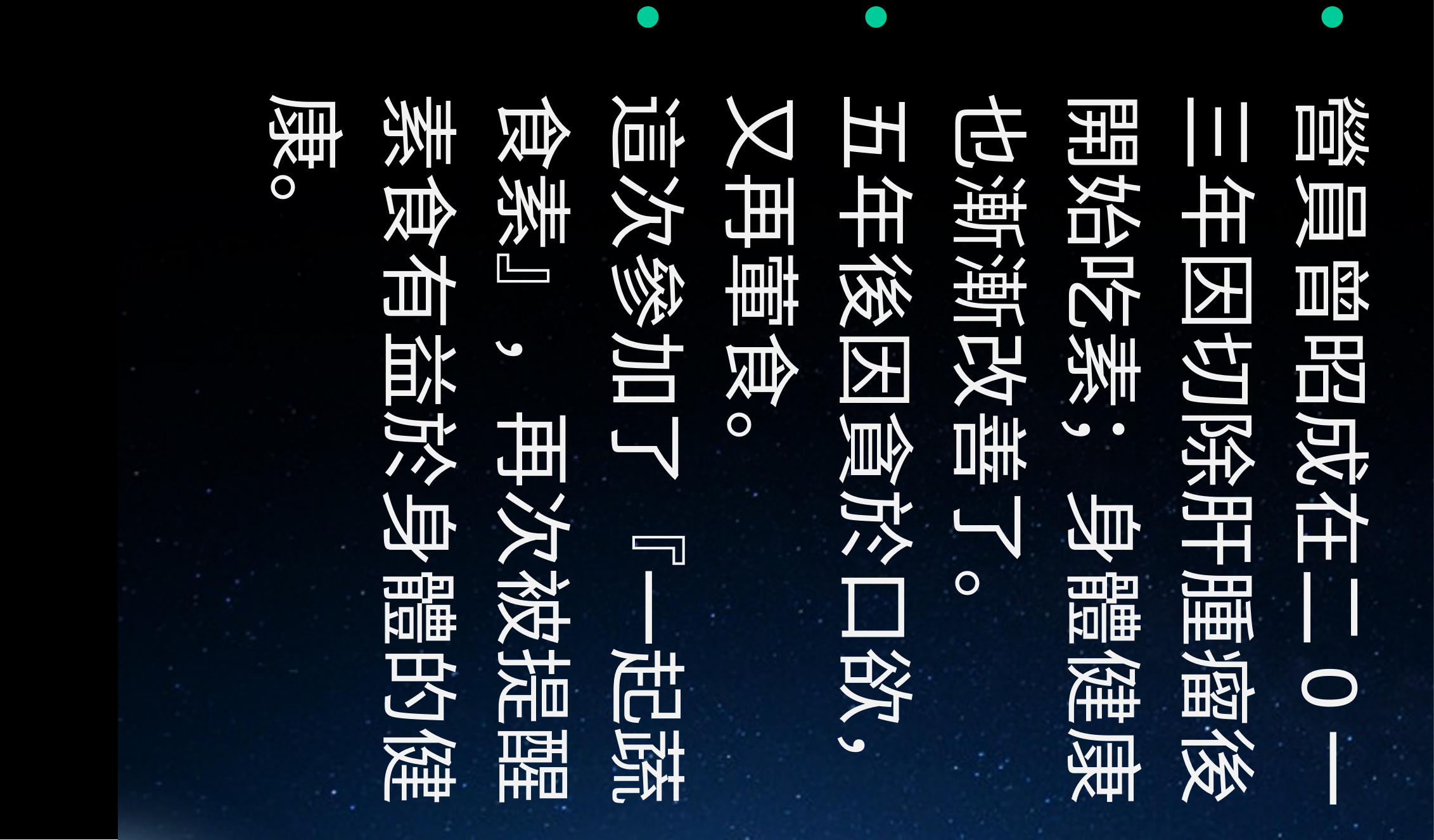

營員曾昭成在二0一三年因切除肝腫瘤後開始吃素；身體健康也漸漸改善了。
五年後因貪於口欲，又再葷食。
這次參加了『一起蔬食素』，再次被提醒素食有益於身體的健康。